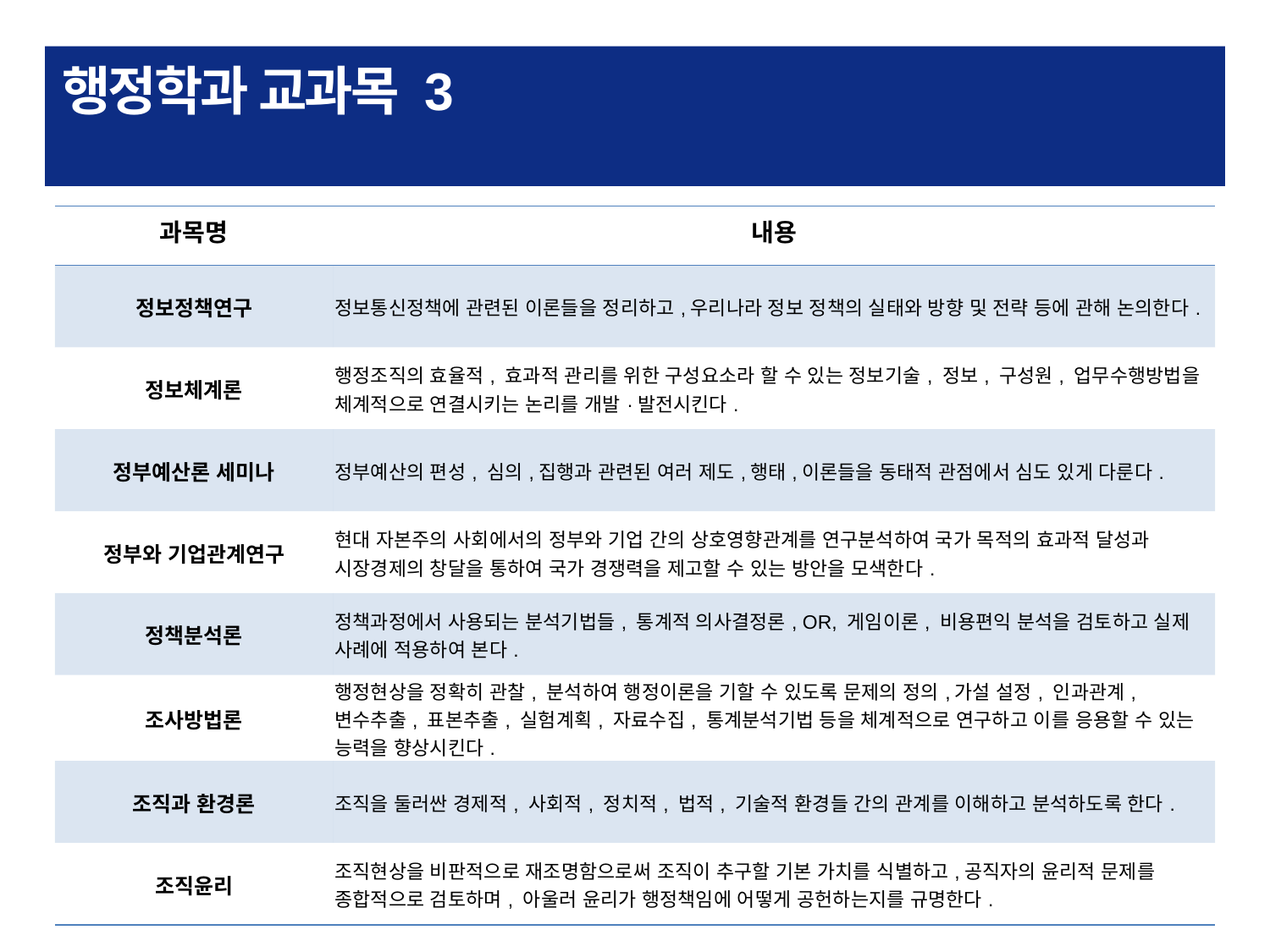

# 행정학과 교과목 3
| 과목명 | 내용 |
| --- | --- |
| 정보정책연구 | 정보통신정책에 관련된 이론들을 정리하고,우리나라 정보 정책의 실태와 방향 및 전략 등에 관해 논의한다. |
| 정보체계론 | 행정조직의 효율적, 효과적 관리를 위한 구성요소라 할 수 있는 정보기술, 정보, 구성원, 업무수행방법을 체계적으로 연결시키는 논리를 개발·발전시킨다. |
| 정부예산론 세미나 | 정부예산의 편성, 심의,집행과 관련된 여러 제도,행태,이론들을 동태적 관점에서 심도 있게 다룬다. |
| 정부와 기업관계연구 | 현대 자본주의 사회에서의 정부와 기업 간의 상호영향관계를 연구분석하여 국가 목적의 효과적 달성과 시장경제의 창달을 통하여 국가 경쟁력을 제고할 수 있는 방안을 모색한다. |
| 정책분석론 | 정책과정에서 사용되는 분석기법들, 통계적 의사결정론, OR, 게임이론, 비용편익 분석을 검토하고 실제 사례에 적용하여 본다. |
| 조사방법론 | 행정현상을 정확히 관찰, 분석하여 행정이론을 기할 수 있도록 문제의 정의,가설 설정, 인과관계, 변수추출, 표본추출, 실험계획, 자료수집, 통계분석기법 등을 체계적으로 연구하고 이를 응용할 수 있는 능력을 향상시킨다. |
| 조직과 환경론 | 조직을 둘러싼 경제적, 사회적, 정치적, 법적, 기술적 환경들 간의 관계를 이해하고 분석하도록 한다. |
| 조직윤리 | 조직현상을 비판적으로 재조명함으로써 조직이 추구할 기본 가치를 식별하고,공직자의 윤리적 문제를 종합적으로 검토하며, 아울러 윤리가 행정책임에 어떻게 공헌하는지를 규명한다. |